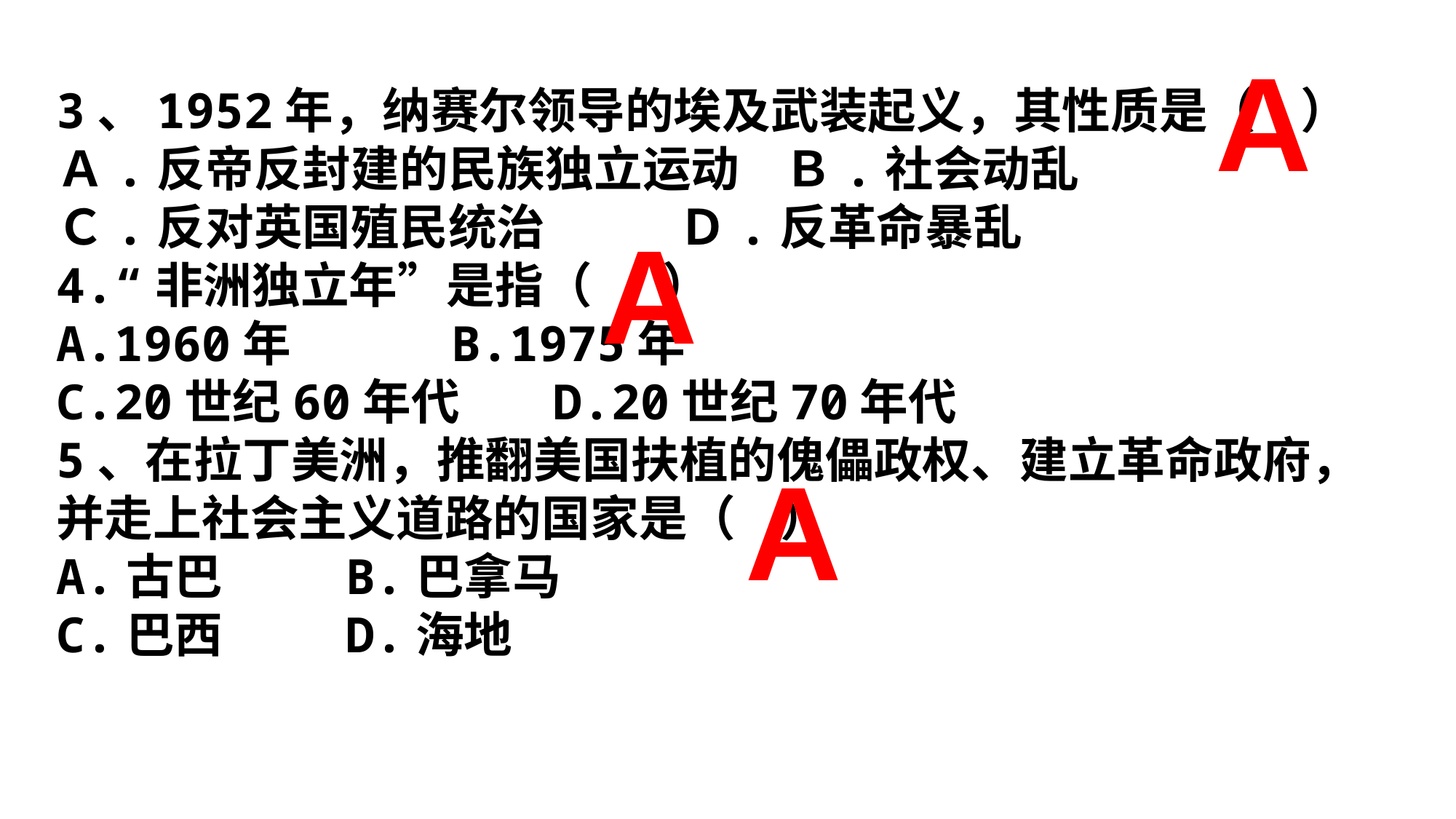

A
3、1952年，纳赛尔领导的埃及武装起义，其性质是（    ）
Ａ.反帝反封建的民族独立运动    Ｂ.社会动乱
Ｃ.反对英国殖民统治            Ｄ.反革命暴乱
4.“非洲独立年”是指（  　）
A.1960年　         B.1975年
C.20世纪60年代　   D.20世纪70年代
5、在拉丁美洲，推翻美国扶植的傀儡政权、建立革命政府，并走上社会主义道路的国家是（    ）
A.古巴          B.巴拿马
C.巴西          D.海地
A
A